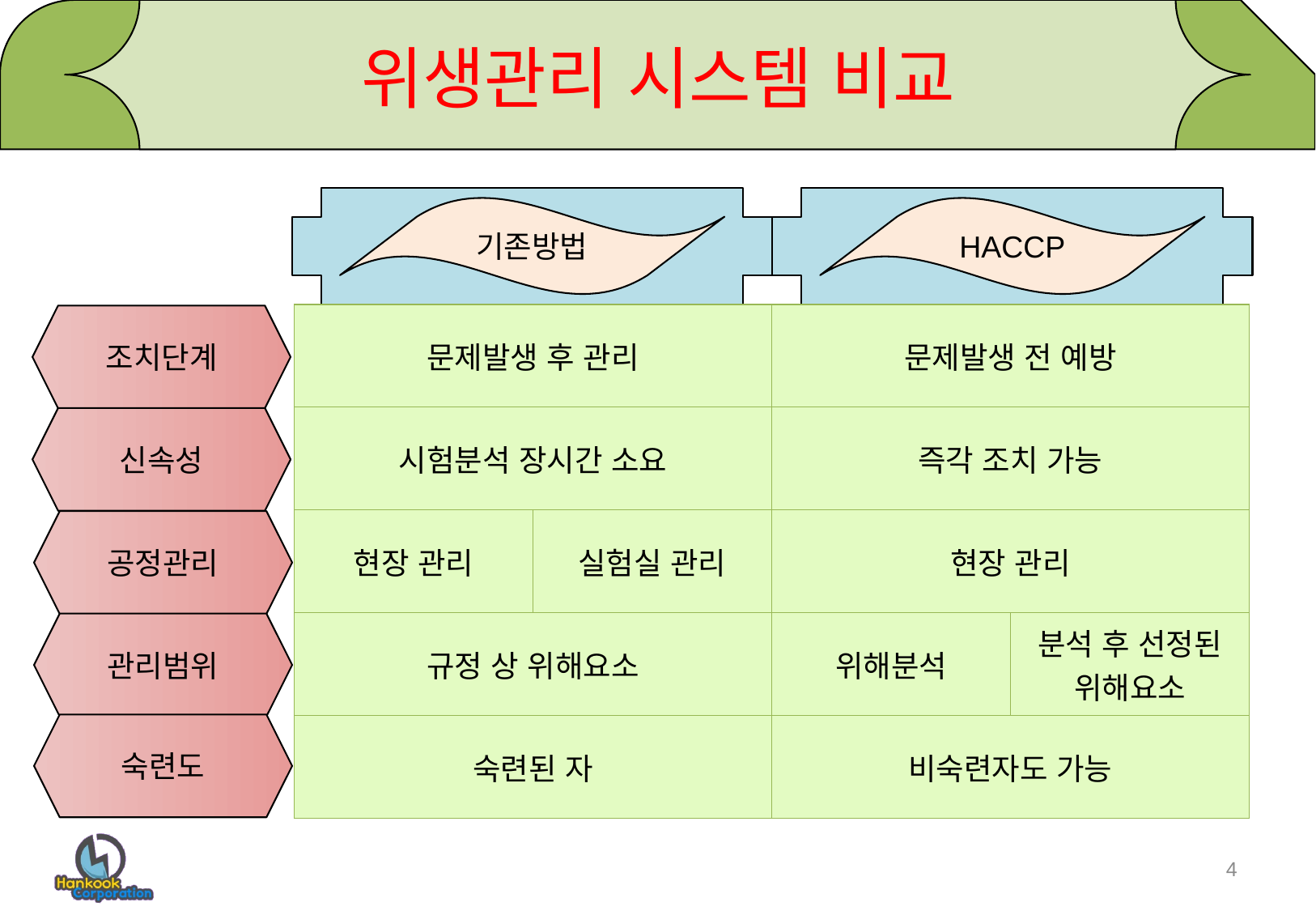

# 위생관리 시스템 비교

기존방법
HACCP
| 문제발생 후 관리 |  | 문제발생 전 예방 |  |
| --- | --- | --- | --- |
| 시험분석 장시간 소요 |  | 즉각 조치 가능 |  |
| 현장 관리 | 실험실 관리 | 현장 관리 |  |
| 규정 상 위해요소 |  | 위해분석 | 분석 후 선정된 위해요소 |
| 숙련된 자 |  | 비숙련자도 가능 |  |
조치단계
신속성
공정관리
관리범위
숙련도
4